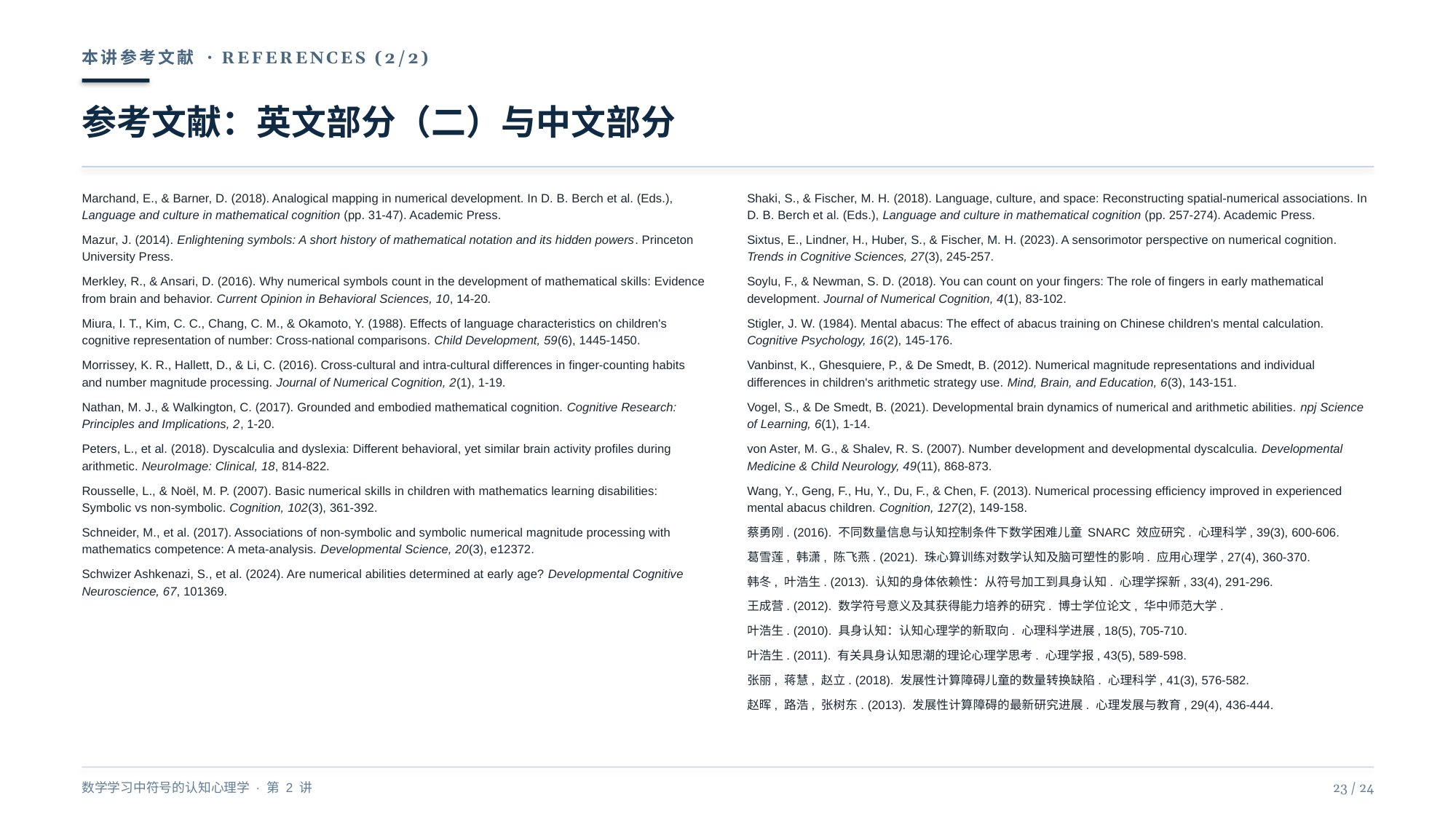

本讲参考文献 · REFERENCES (2/2)

参考文献：英文部分（二）与中文部分

Marchand, E., & Barner, D. (2018). Analogical mapping in numerical development. In D. B. Berch et al. (Eds.), Language and culture in mathematical cognition (pp. 31-47). Academic Press.
Mazur, J. (2014). Enlightening symbols: A short history of mathematical notation and its hidden powers. Princeton University Press.
Merkley, R., & Ansari, D. (2016). Why numerical symbols count in the development of mathematical skills: Evidence from brain and behavior. Current Opinion in Behavioral Sciences, 10, 14-20.
Miura, I. T., Kim, C. C., Chang, C. M., & Okamoto, Y. (1988). Effects of language characteristics on children's cognitive representation of number: Cross-national comparisons. Child Development, 59(6), 1445-1450.
Morrissey, K. R., Hallett, D., & Li, C. (2016). Cross-cultural and intra-cultural differences in finger-counting habits and number magnitude processing. Journal of Numerical Cognition, 2(1), 1-19.
Nathan, M. J., & Walkington, C. (2017). Grounded and embodied mathematical cognition. Cognitive Research: Principles and Implications, 2, 1-20.
Peters, L., et al. (2018). Dyscalculia and dyslexia: Different behavioral, yet similar brain activity profiles during arithmetic. NeuroImage: Clinical, 18, 814-822.
Rousselle, L., & Noël, M. P. (2007). Basic numerical skills in children with mathematics learning disabilities: Symbolic vs non-symbolic. Cognition, 102(3), 361-392.
Schneider, M., et al. (2017). Associations of non-symbolic and symbolic numerical magnitude processing with mathematics competence: A meta-analysis. Developmental Science, 20(3), e12372.
Schwizer Ashkenazi, S., et al. (2024). Are numerical abilities determined at early age? Developmental Cognitive Neuroscience, 67, 101369.
Shaki, S., & Fischer, M. H. (2018). Language, culture, and space: Reconstructing spatial-numerical associations. In D. B. Berch et al. (Eds.), Language and culture in mathematical cognition (pp. 257-274). Academic Press.
Sixtus, E., Lindner, H., Huber, S., & Fischer, M. H. (2023). A sensorimotor perspective on numerical cognition. Trends in Cognitive Sciences, 27(3), 245-257.
Soylu, F., & Newman, S. D. (2018). You can count on your fingers: The role of fingers in early mathematical development. Journal of Numerical Cognition, 4(1), 83-102.
Stigler, J. W. (1984). Mental abacus: The effect of abacus training on Chinese children's mental calculation. Cognitive Psychology, 16(2), 145-176.
Vanbinst, K., Ghesquiere, P., & De Smedt, B. (2012). Numerical magnitude representations and individual differences in children's arithmetic strategy use. Mind, Brain, and Education, 6(3), 143-151.
Vogel, S., & De Smedt, B. (2021). Developmental brain dynamics of numerical and arithmetic abilities. npj Science of Learning, 6(1), 1-14.
von Aster, M. G., & Shalev, R. S. (2007). Number development and developmental dyscalculia. Developmental Medicine & Child Neurology, 49(11), 868-873.
Wang, Y., Geng, F., Hu, Y., Du, F., & Chen, F. (2013). Numerical processing efficiency improved in experienced mental abacus children. Cognition, 127(2), 149-158.
蔡勇刚. (2016). 不同数量信息与认知控制条件下数学困难儿童 SNARC 效应研究. 心理科学, 39(3), 600-606.
葛雪莲, 韩潇, 陈飞燕. (2021). 珠心算训练对数学认知及脑可塑性的影响. 应用心理学, 27(4), 360-370.
韩冬, 叶浩生. (2013). 认知的身体依赖性：从符号加工到具身认知. 心理学探新, 33(4), 291-296.
王成营. (2012). 数学符号意义及其获得能力培养的研究. 博士学位论文, 华中师范大学.
叶浩生. (2010). 具身认知：认知心理学的新取向. 心理科学进展, 18(5), 705-710.
叶浩生. (2011). 有关具身认知思潮的理论心理学思考. 心理学报, 43(5), 589-598.
张丽, 蒋慧, 赵立. (2018). 发展性计算障碍儿童的数量转换缺陷. 心理科学, 41(3), 576-582.
赵晖, 路浩, 张树东. (2013). 发展性计算障碍的最新研究进展. 心理发展与教育, 29(4), 436-444.

数学学习中符号的认知心理学 · 第 2 讲
23 / 24